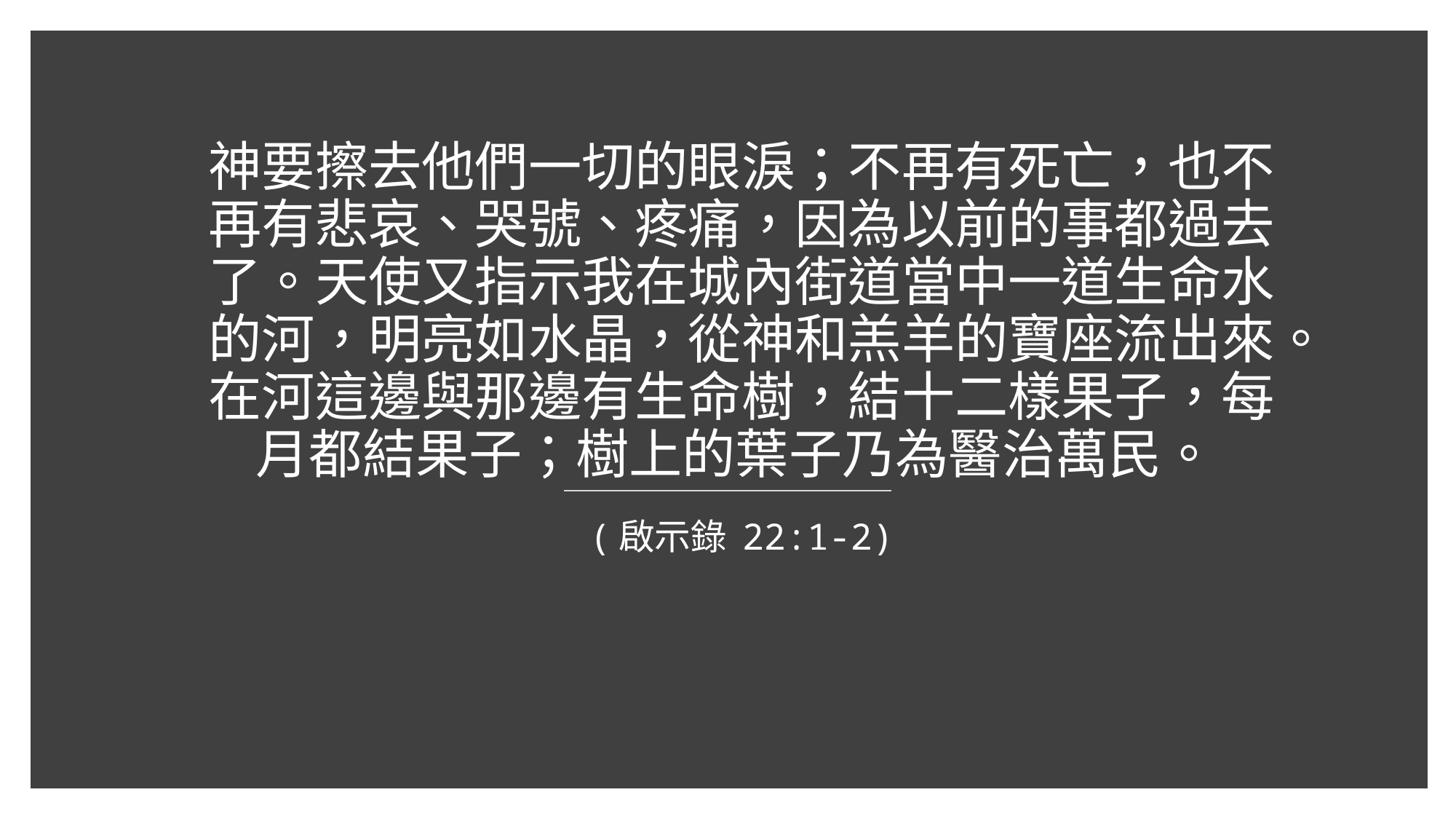

# 神要擦去他們一切的眼淚；不再有死亡，也不再有悲哀、哭號、疼痛，因為以前的事都過去了。天使又指示我在城內街道當中一道生命水的河，明亮如水晶，從神和羔羊的寶座流出來。在河這邊與那邊有生命樹，結十二樣果子，每月都結果子；樹上的葉子乃為醫治萬民。  (啟示錄 22:1-2)